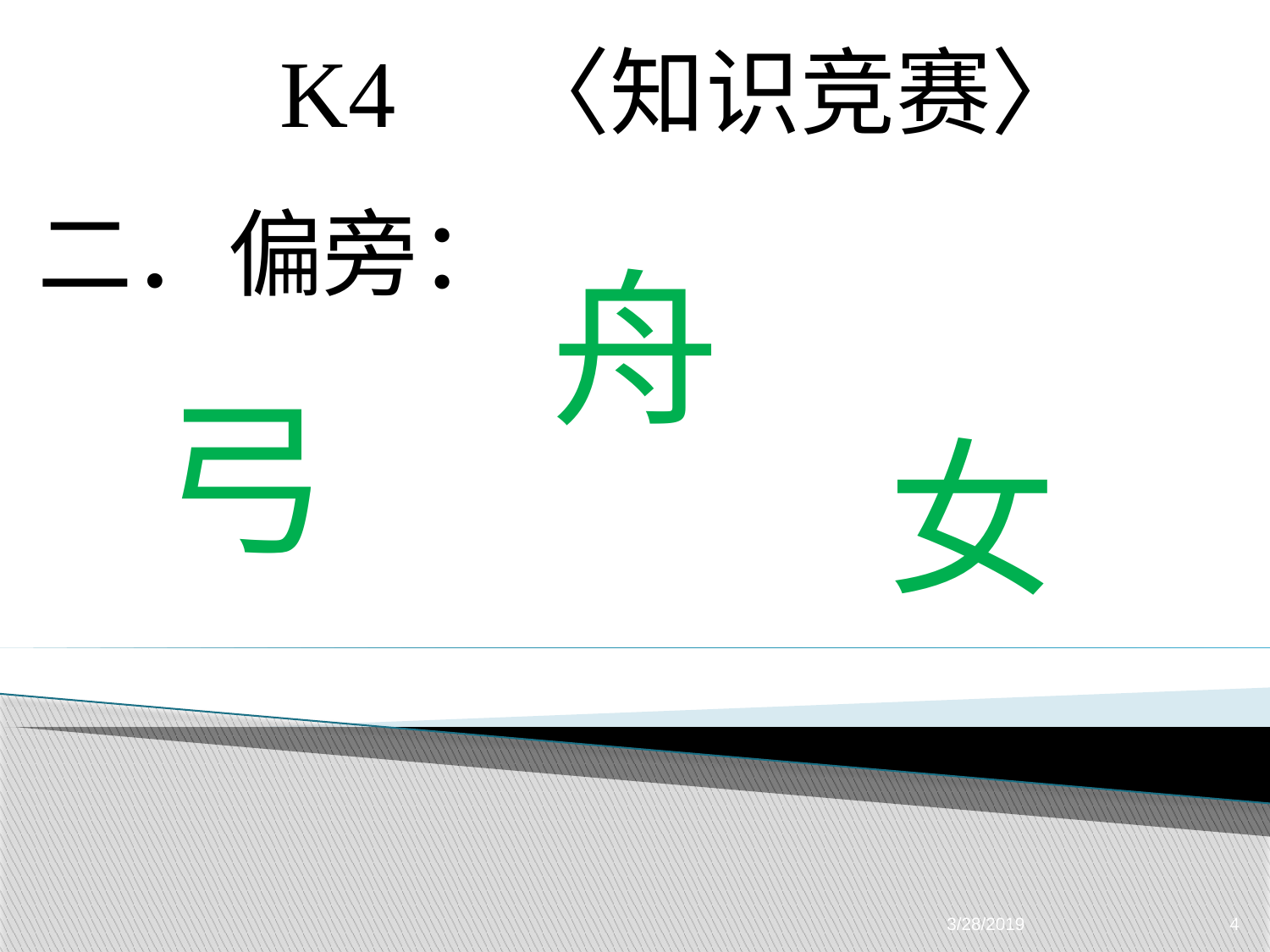

K4    〈知识竞赛〉
二．偏旁：
舟
弓
女
3/28/2019
4